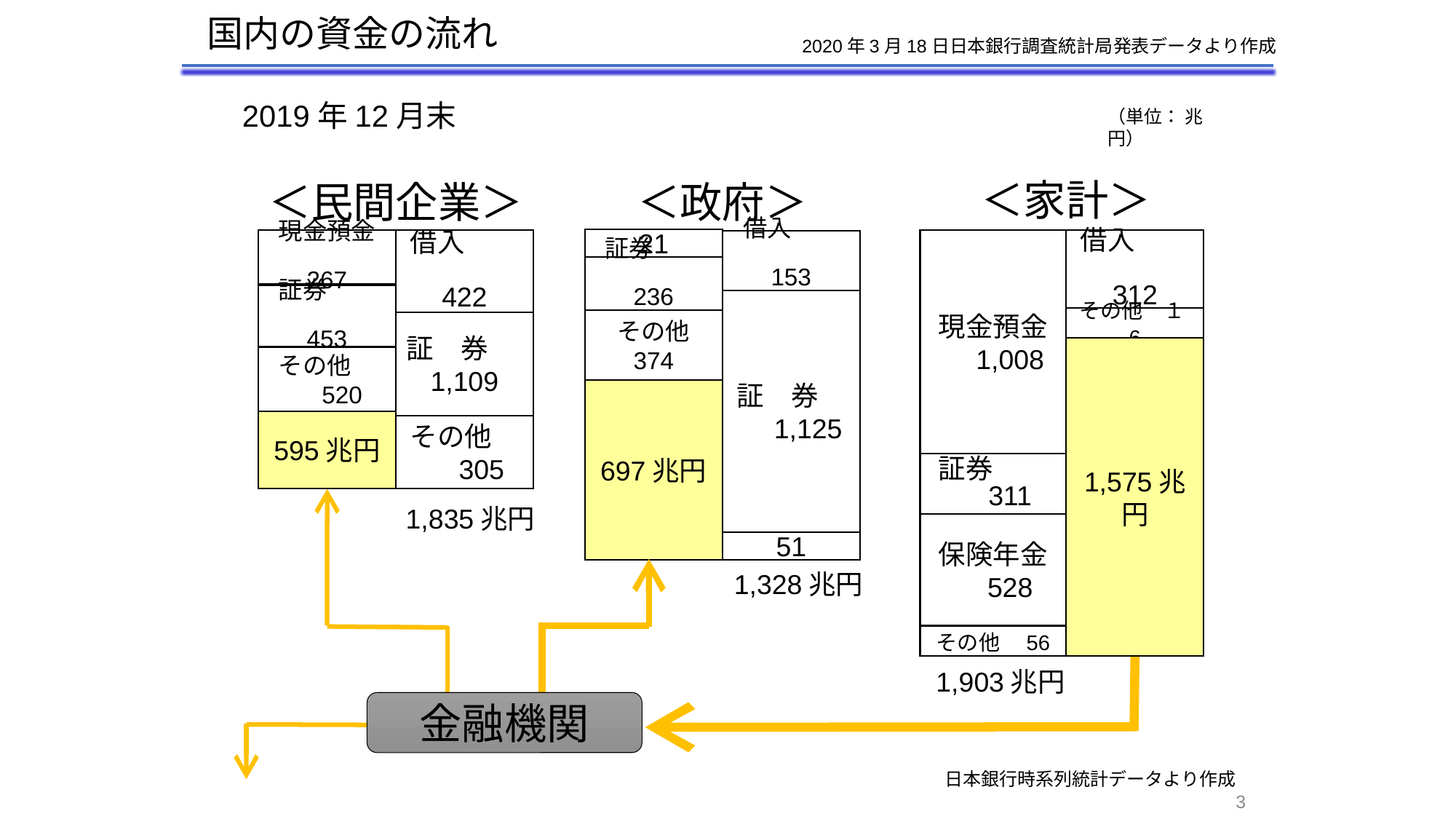

国内の資金の流れ
2020年3月18日日本銀行調査統計局発表データより作成
2019年12月末
（単位： 兆円）
＜家計＞
＜民間企業＞
＜政府＞
21
借入　　　　　　312
現金預金　　　267
借入　　　　　　422
現金預金　1,008
借入
153
証券
236
証券　　　　　　453
証　券　　1,125
その他　１6
その他
374
証　券　1,109
1,575兆円
その他　　520
697兆円
595兆円
その他　　305
証券　　　311
1,835兆円
保険年金　528
51
1,328兆円
その他　56
1,903兆円
金融機関
日本銀行時系列統計データより作成
3